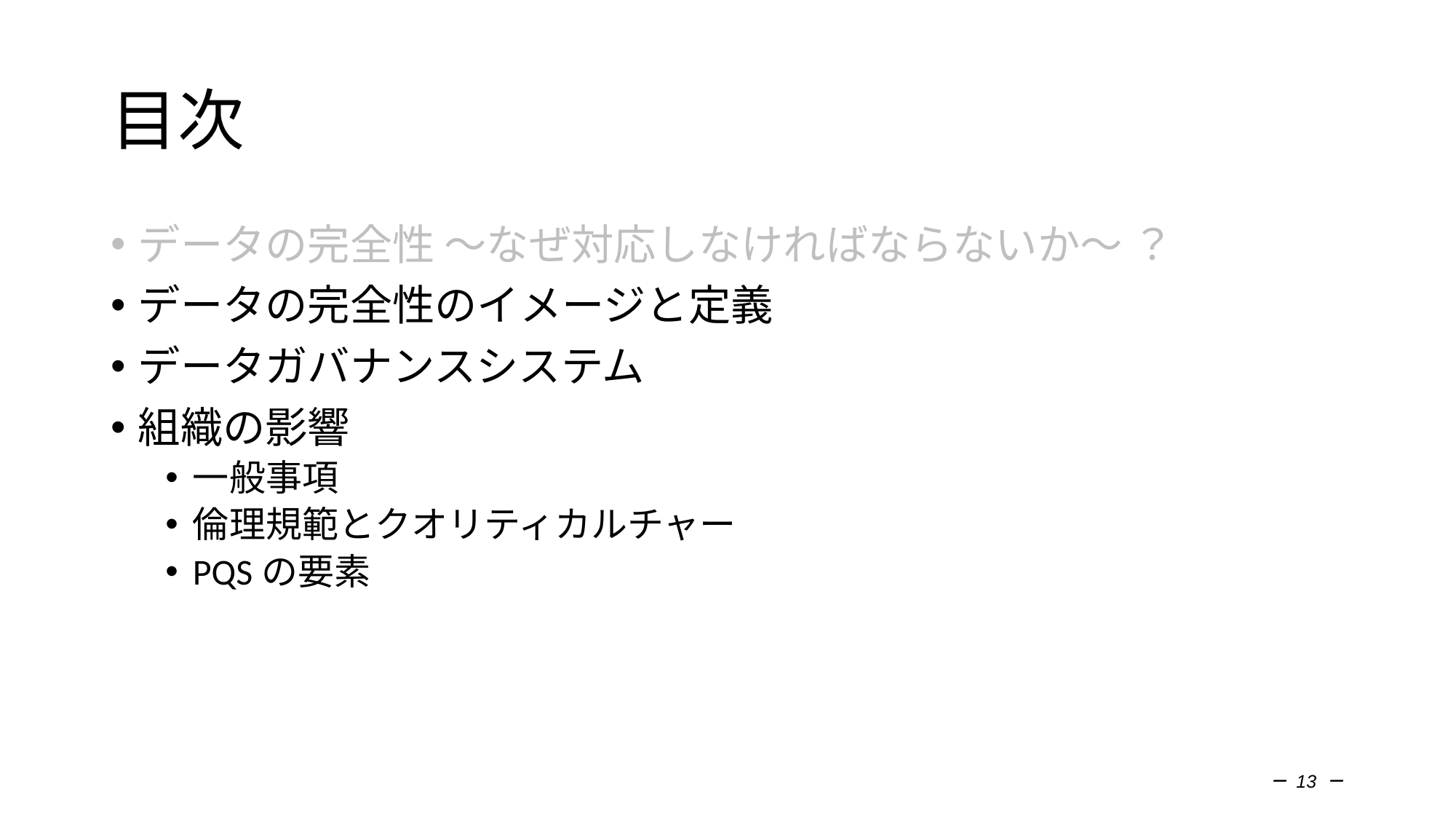

# 目次
データの完全性 ～なぜ対応しなければならないか～ ？
データの完全性のイメージと定義
データガバナンスシステム
組織の影響
一般事項
倫理規範とクオリティカルチャー
PQSの要素
－ 13 －